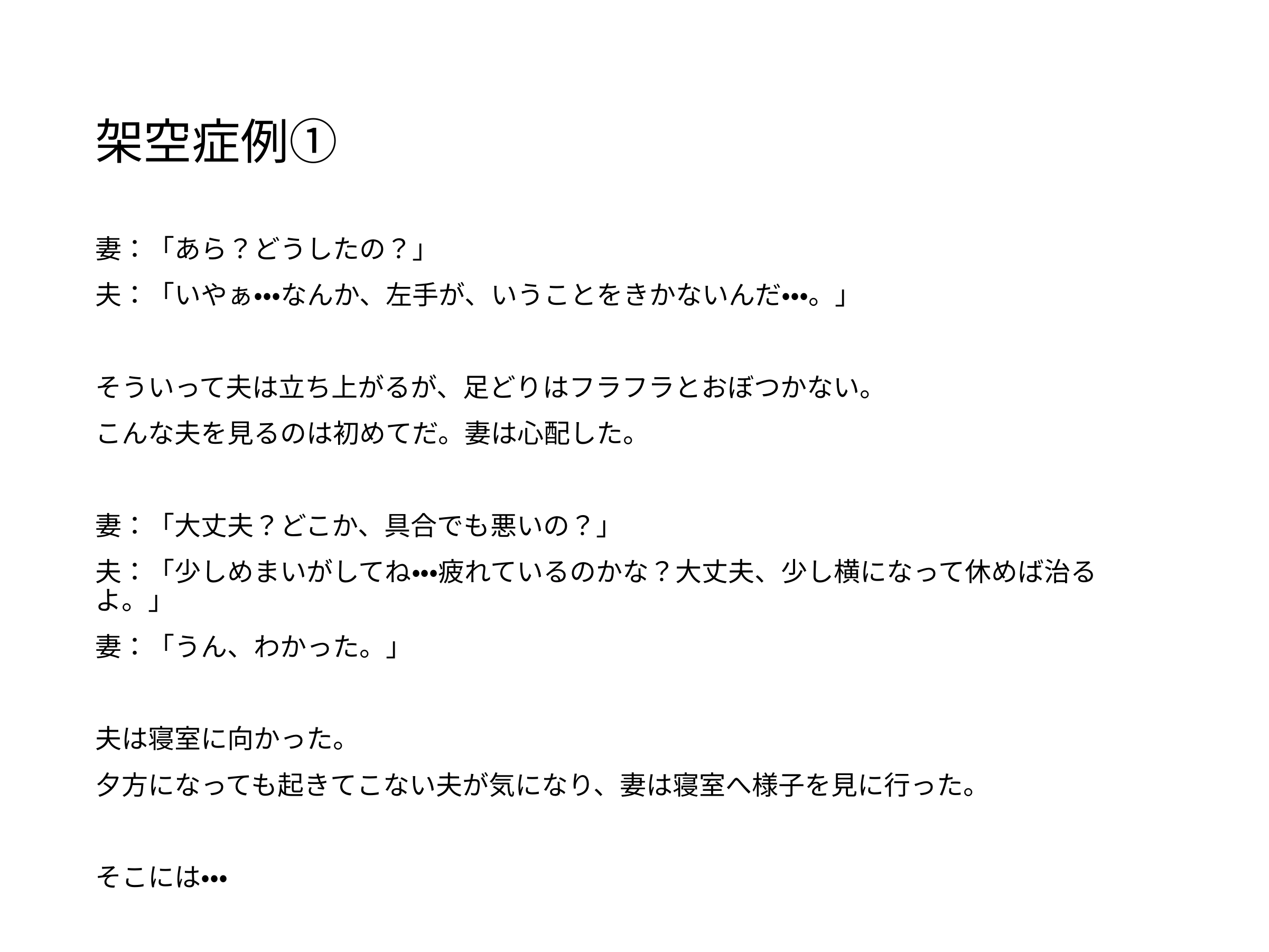

# 架空症例①

妻：「あら？どうしたの？」
夫：「いやぁ・・・なんか、左手が、いうことをきかないんだ・・・。」

そういって夫は立ち上がるが、足どりはフラフラとおぼつかない。
こんな夫を見るのは初めてだ。妻は心配した。

妻：「大丈夫？どこか、具合でも悪いの？」
夫：「少しめまいがしてね・・・疲れているのかな？大丈夫、少し横になって休めば治るよ。」
妻：「うん、わかった。」

夫は寝室に向かった。
夕方になっても起きてこない夫が気になり、妻は寝室へ様子を見に行った。

そこには・・・